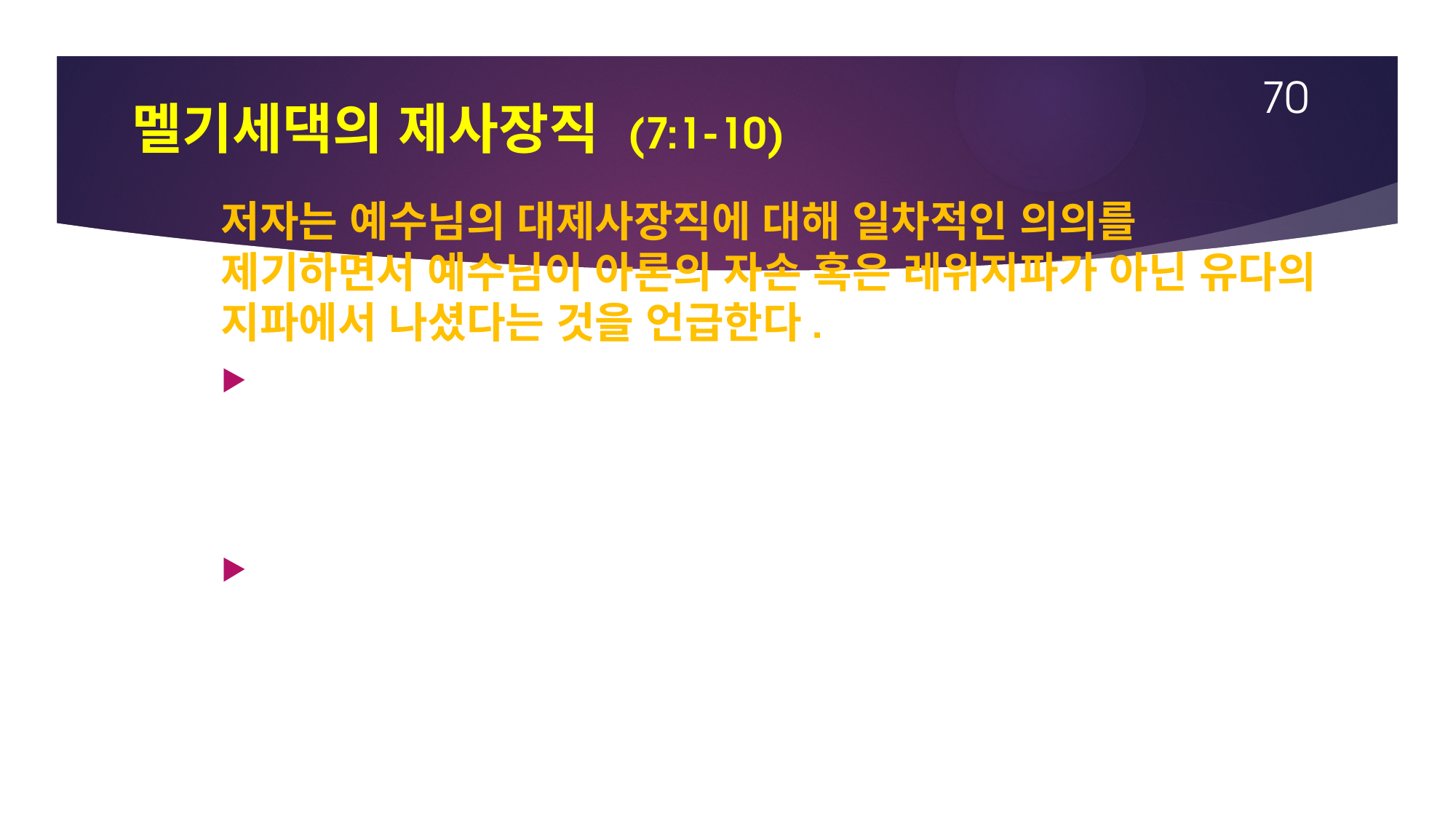

70
# 멜기세댁의 제사장직 (7:1-10)
저자는 예수님의 대제사장직에 대해 일차적인 의의를 제기하면서 예수님이 아론의 자손 혹은 레위지파가 아닌 유다의 지파에서 나셨다는 것을 언급한다.
그렇다면 예수님의 대제사장직에 대한 주장이 잘못되었었는가? 당연히 그럴 수 없다! 오히려 그의 제사장 계보가 다른 이들과 달리 아브라함이 십일조를 드릴 예루살렘의 고대 제사장인 멜기세덱을 따르는 것임을 보여준다.
첫 번째로 중요한 요점은 멜기세덱의 제사장직은 혈통에 따른 것이 아니라 오히려 하나님의 직접적인 임명 이었다는 것이다. 예수님의 대제사장직도 이와 같다.